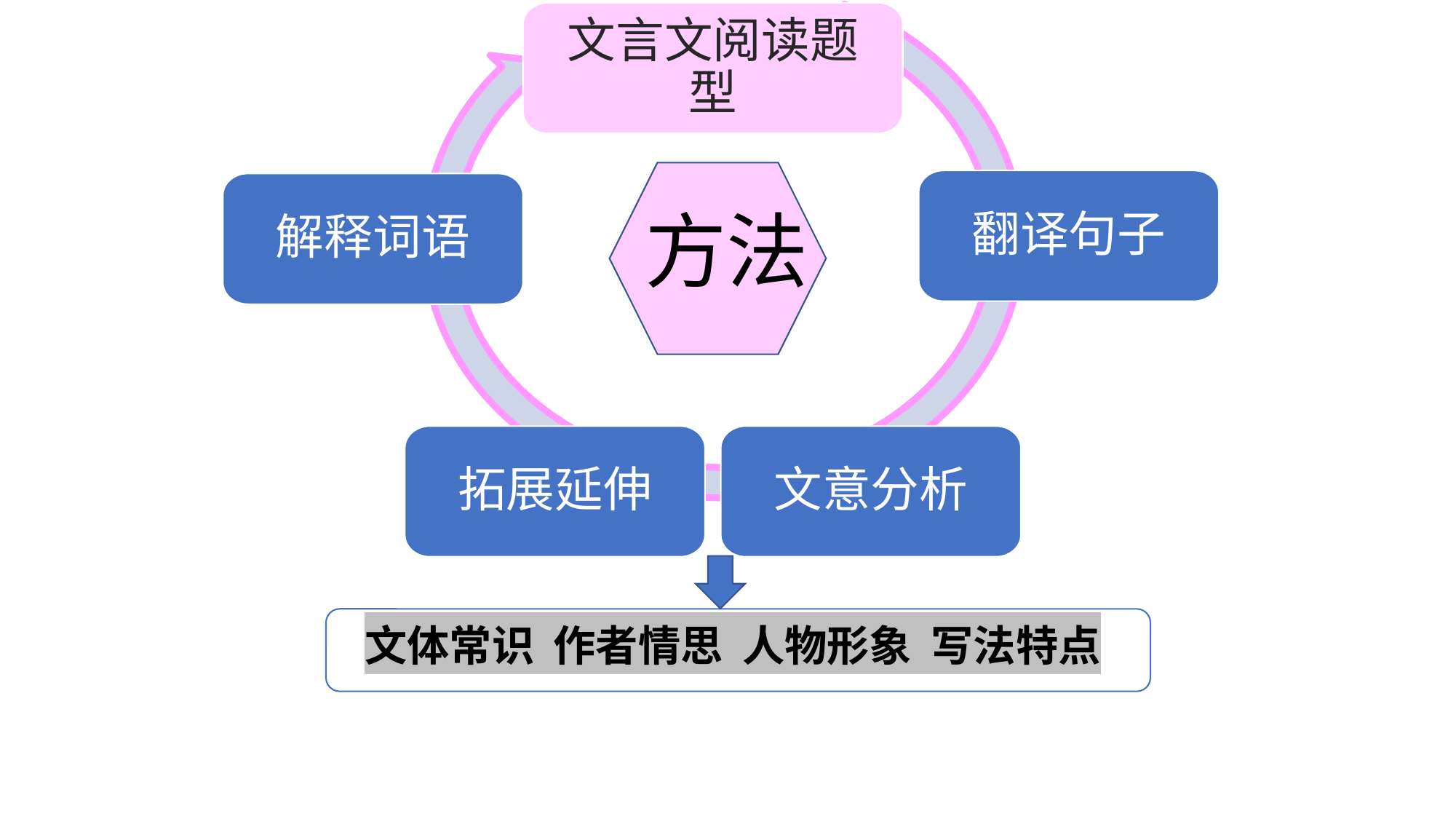

文言文阅读题型
翻译句子
解释词语
拓展延伸
文意分析
#

方法

文体常识  作者情思  人物形象  写法特点